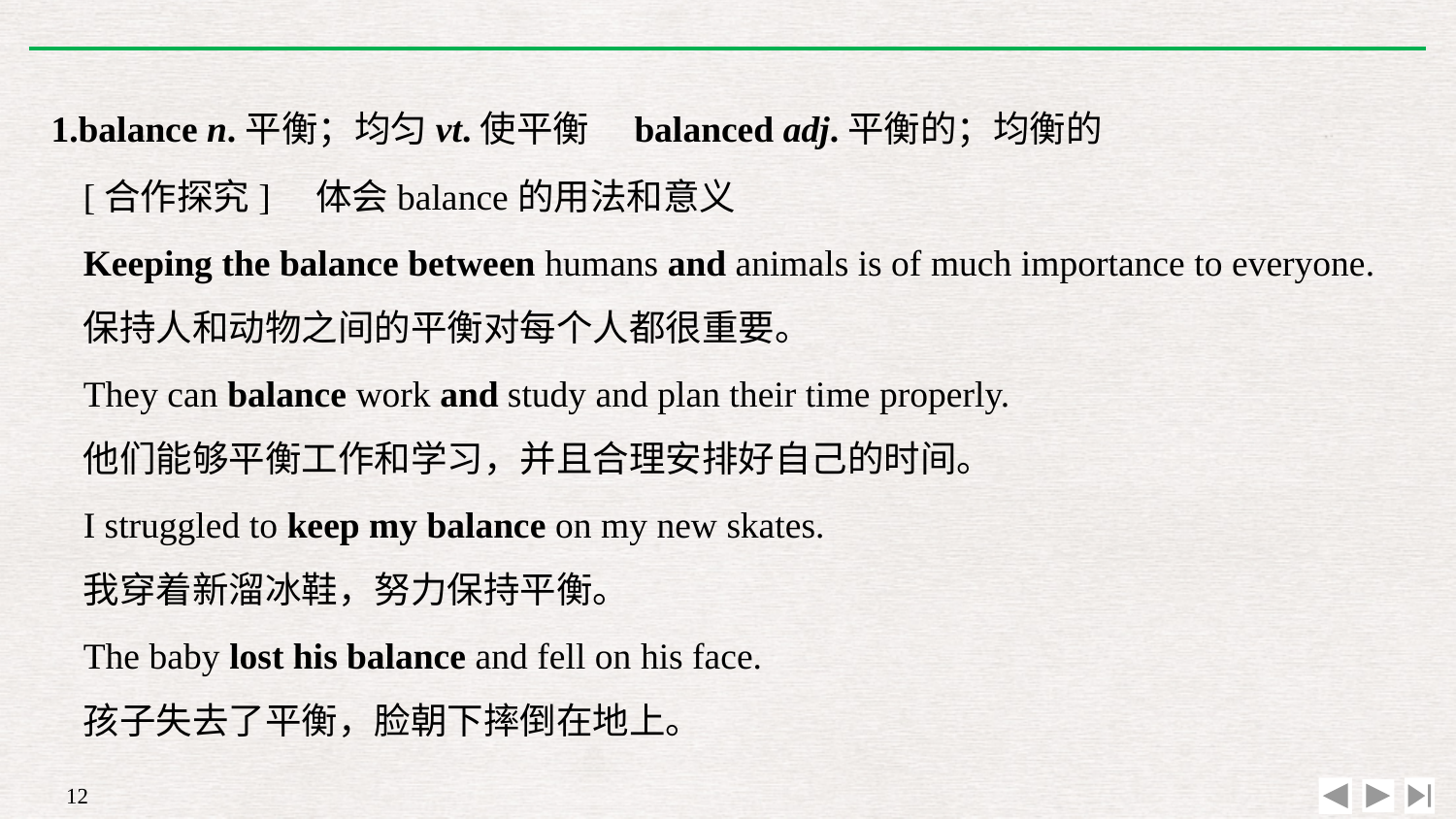

1.balance n.平衡；均匀vt.使平衡　balanced adj.平衡的；均衡的
[合作探究]　体会balance的用法和意义
Keeping the balance between humans and animals is of much importance to everyone.
保持人和动物之间的平衡对每个人都很重要。
They can balance work and study and plan their time properly.
他们能够平衡工作和学习，并且合理安排好自己的时间。
I struggled to keep my balance on my new skates.
我穿着新溜冰鞋，努力保持平衡。
The baby lost his balance and fell on his face.
孩子失去了平衡，脸朝下摔倒在地上。